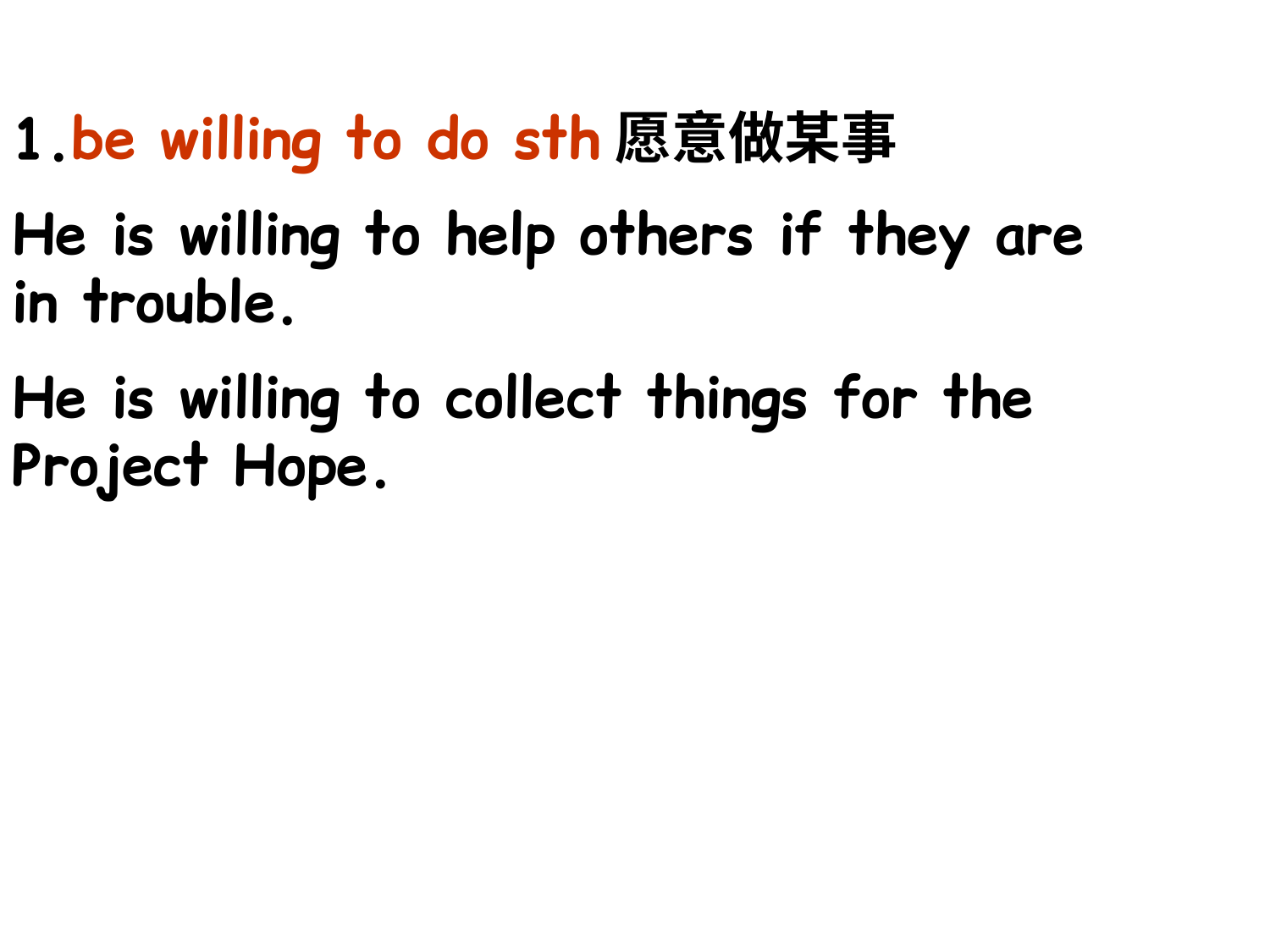

1.be willing to do sth愿意做某事
He is willing to help others if they are in trouble.
He is willing to collect things for the Project Hope.